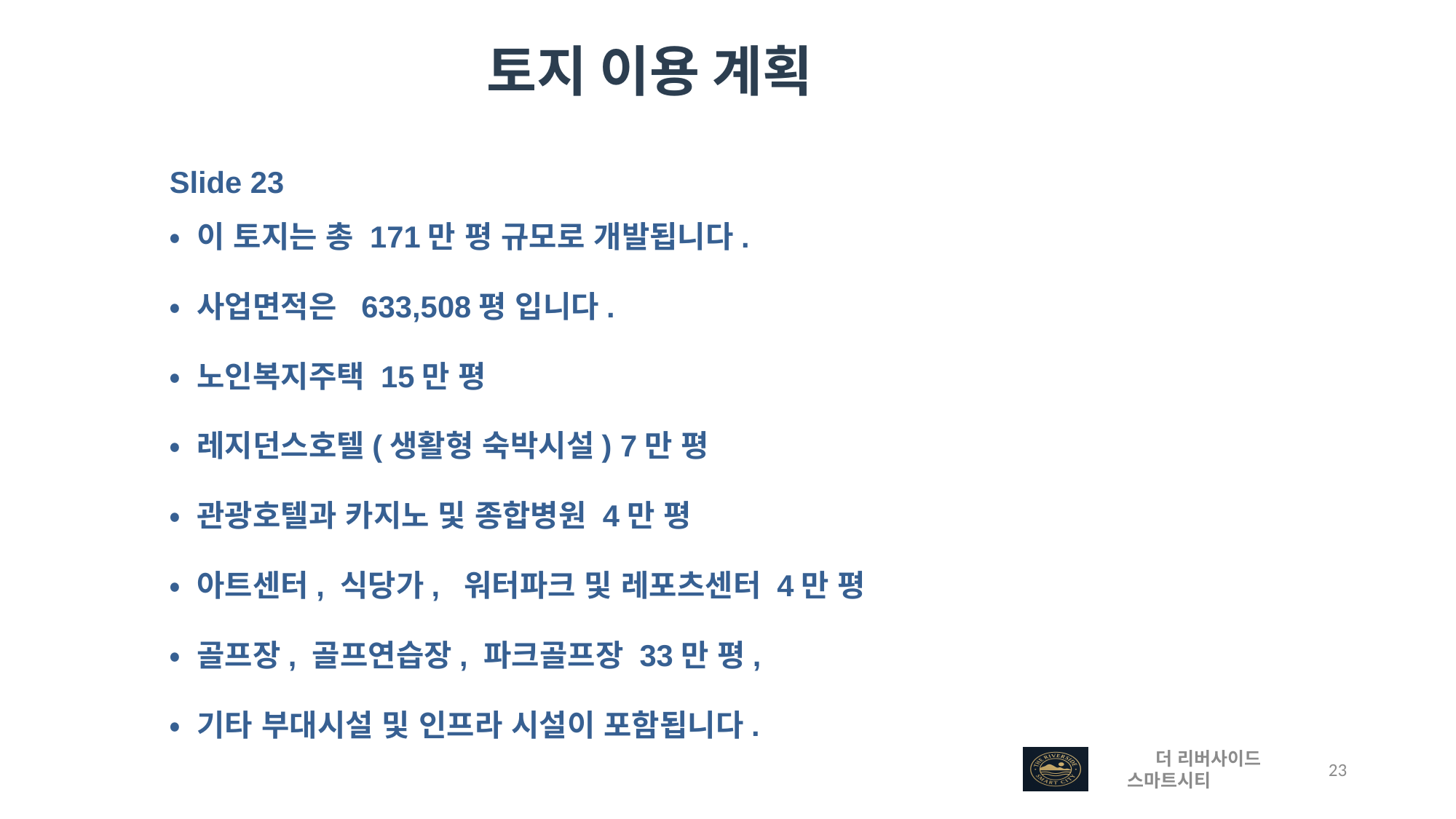

토지 이용 계획
Slide 23
• 이 토지는 총 171만 평 규모로 개발됩니다.
• 사업면적은  633,508평 입니다.
• 노인복지주택 15만 평
• 레지던스호텔(생활형 숙박시설) 7만 평
• 관광호텔과 카지노 및 종합병원 4만 평
• 아트센터, 식당가,  워터파크 및 레포츠센터 4만 평
• 골프장, 골프연습장, 파크골프장 33만 평,
• 기타 부대시설 및 인프라 시설이 포함됩니다.
             더 리버사이드 스마트시티
  23